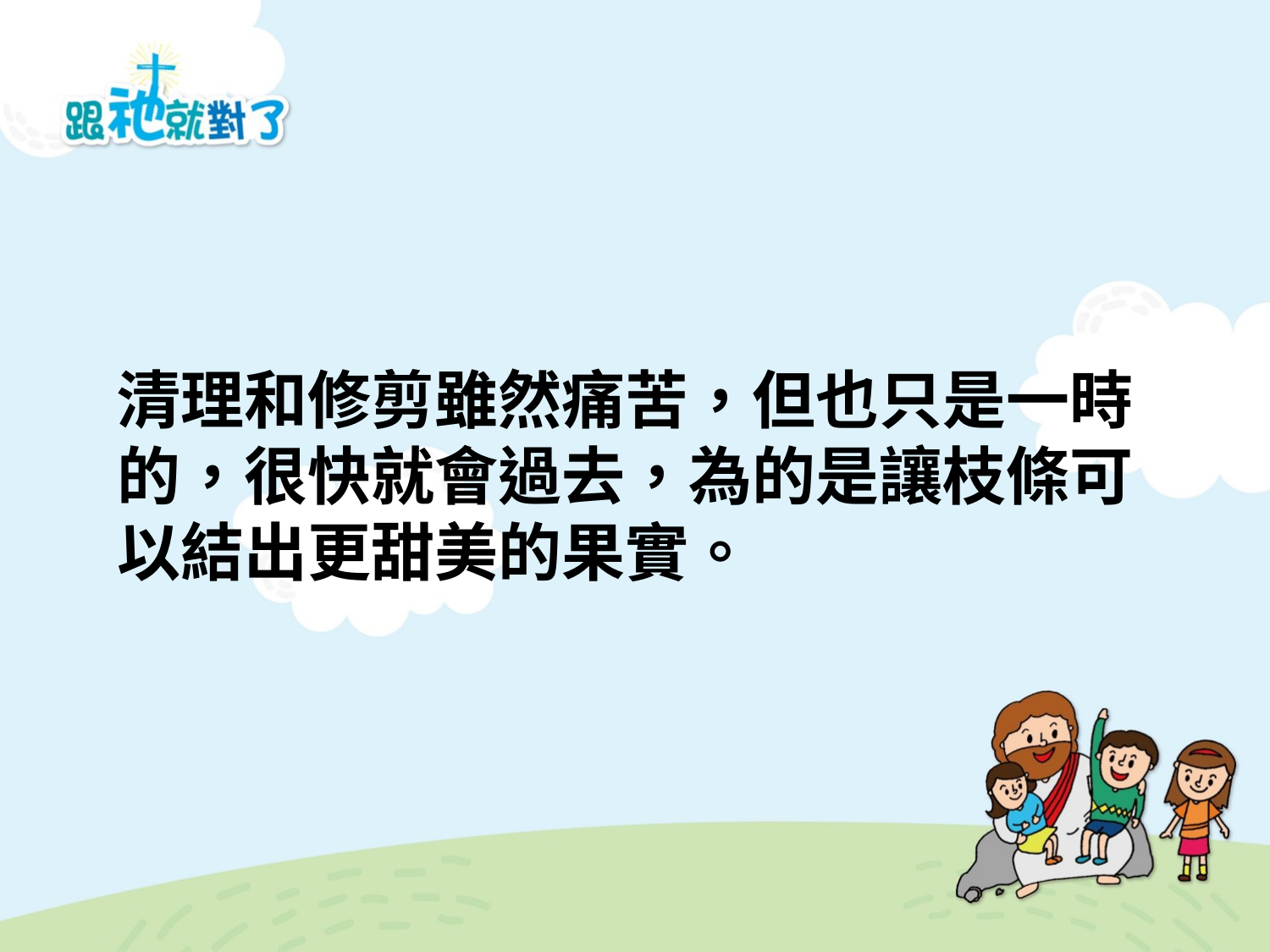

清理和修剪雖然痛苦，但也只是一時的，很快就會過去，為的是讓枝條可以結出更甜美的果實。